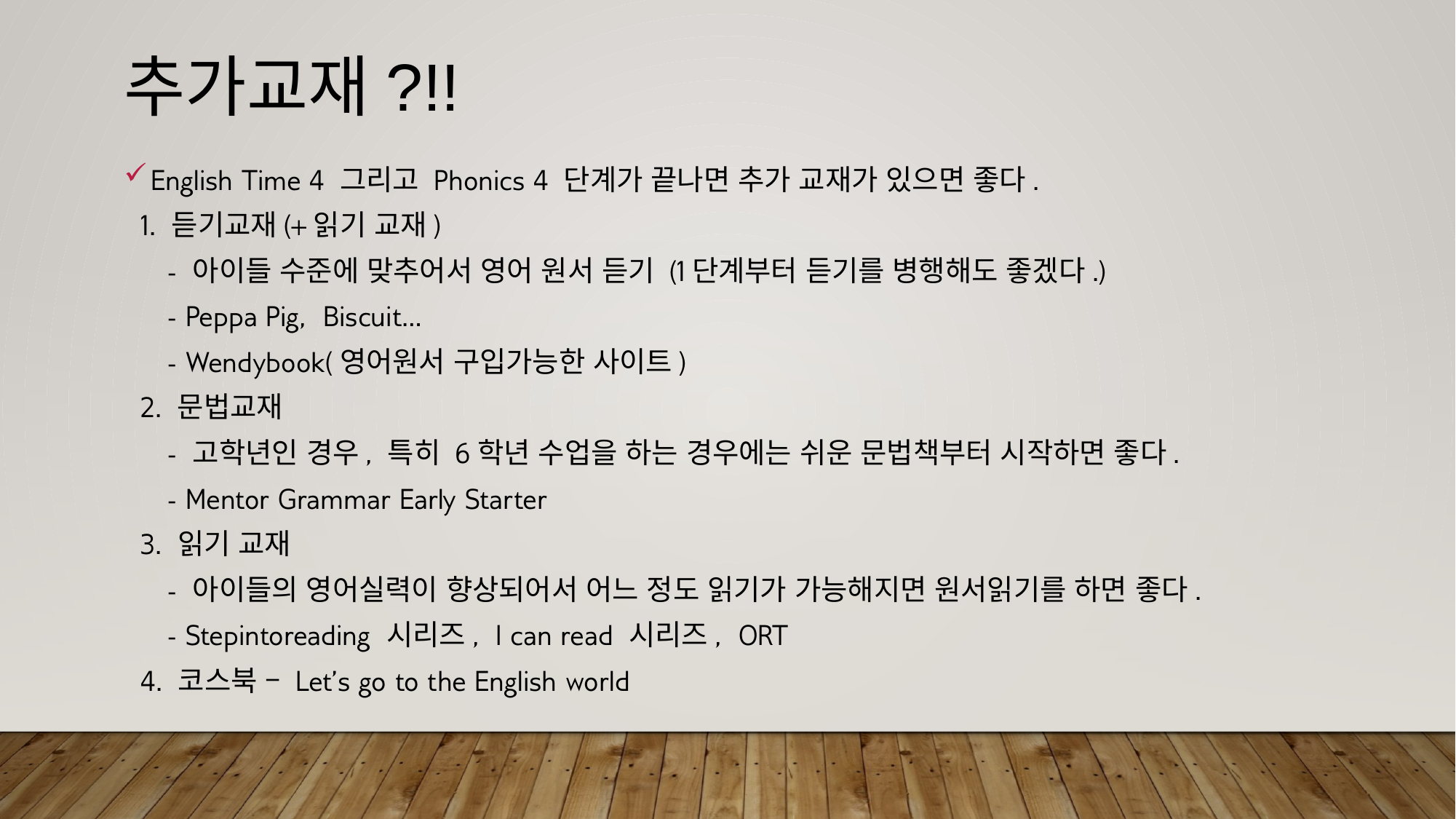

추가교재?!!
English Time 4 그리고 Phonics 4 단계가 끝나면 추가 교재가 있으면 좋다.
  1. 듣기교재(+읽기 교재)
     - 아이들 수준에 맞추어서 영어 원서 듣기 (1단계부터 듣기를 병행해도 좋겠다.)
     - Peppa Pig,  Biscuit…
     - Wendybook(영어원서 구입가능한 사이트)
  2. 문법교재
     - 고학년인 경우, 특히 6학년 수업을 하는 경우에는 쉬운 문법책부터 시작하면 좋다.
     - Mentor Grammar Early Starter
  3. 읽기 교재
     - 아이들의 영어실력이 향상되어서 어느 정도 읽기가 가능해지면 원서읽기를 하면 좋다.
     - Stepintoreading 시리즈,  I can read 시리즈,  ORT
  4. 코스북 – Let’s go to the English world